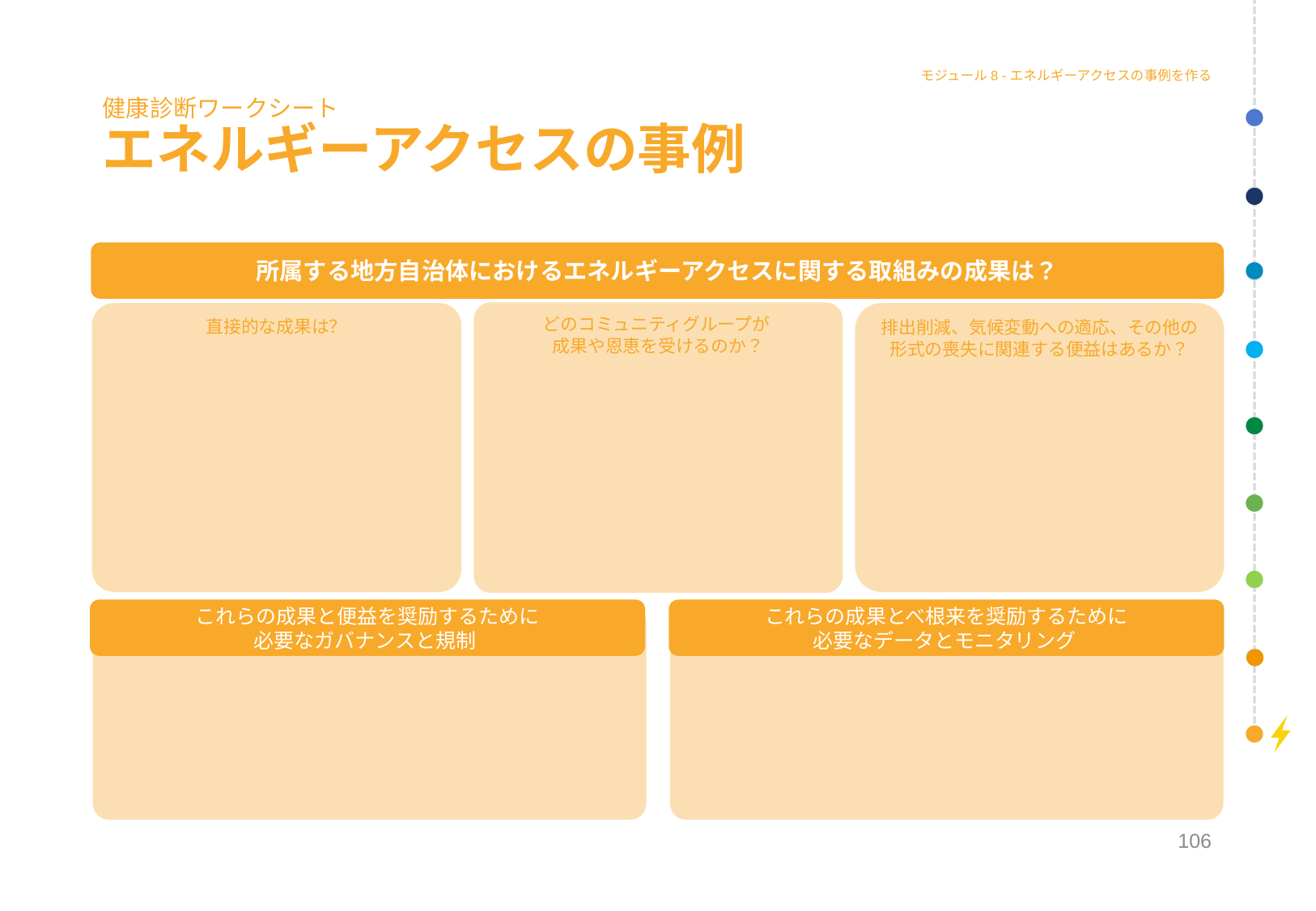

モジュール8 -エネルギーアクセスの事例を作る
# 健康診断ワークシート エネルギーアクセスの事例

所属する地方自治体におけるエネルギーアクセスに関する取組みの成果は？

どのコミュニティグループが
成果や恩恵を受けるのか？
直接的な成果は？
排出削減、気候変動への適応、その他の
形式の喪失に関連する便益はあるか？

これらの成果と便益を奨励するために
必要なガバナンスと規制
これらの成果とべ根来を奨励するために
必要なデータとモニタリング

106